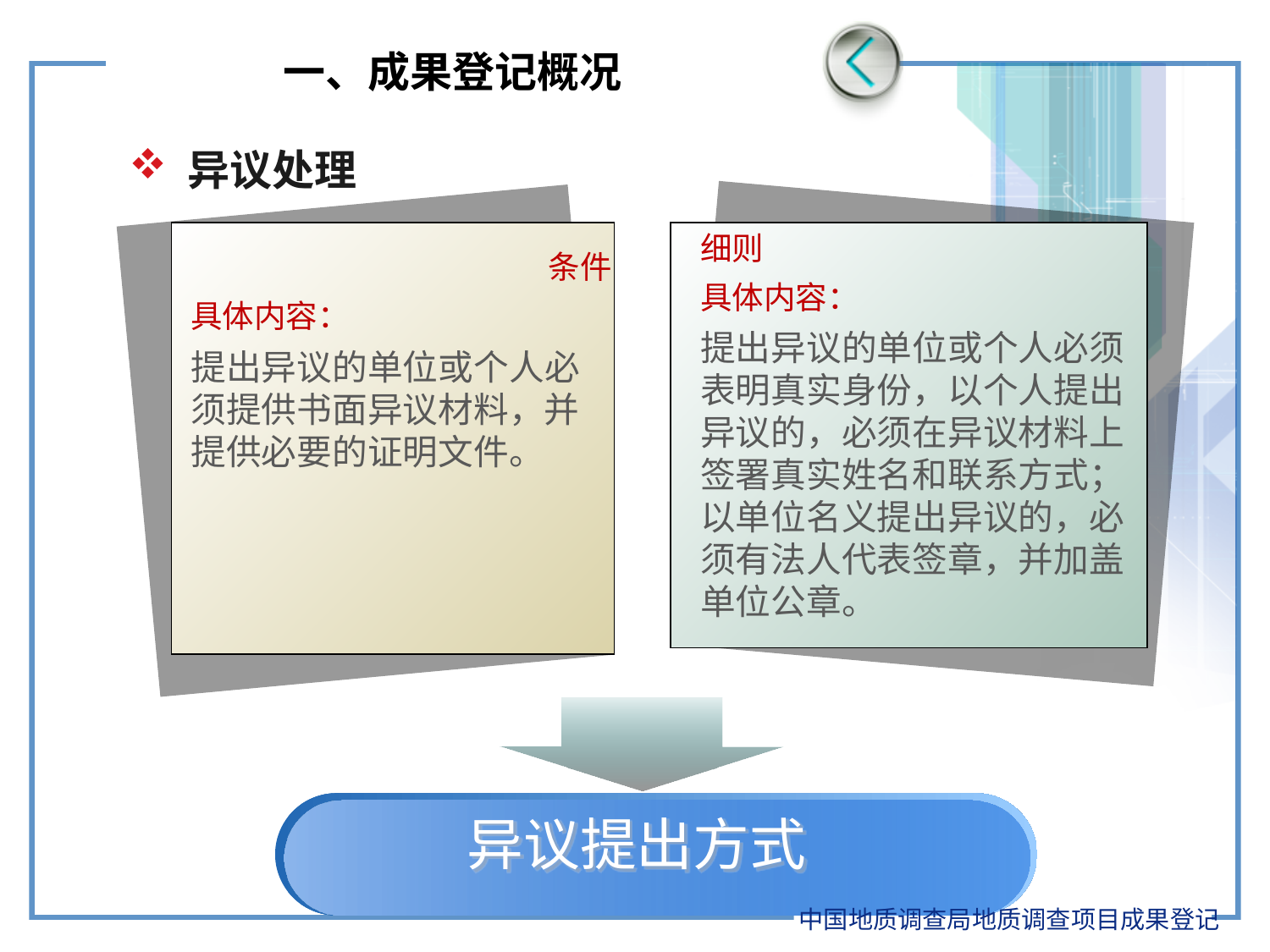

#
一、成果登记概况
 异议处理

细则
具体内容：
提出异议的单位或个人必须表明真实身份，以个人提出异议的，必须在异议材料上签署真实姓名和联系方式；以单位名义提出异议的，必须有法人代表签章，并加盖单位公章。

条件
具体内容：
提出异议的单位或个人必须提供书面异议材料，并提供必要的证明文件。

异议提出方式
中国地质调查局地质调查项目成果登记